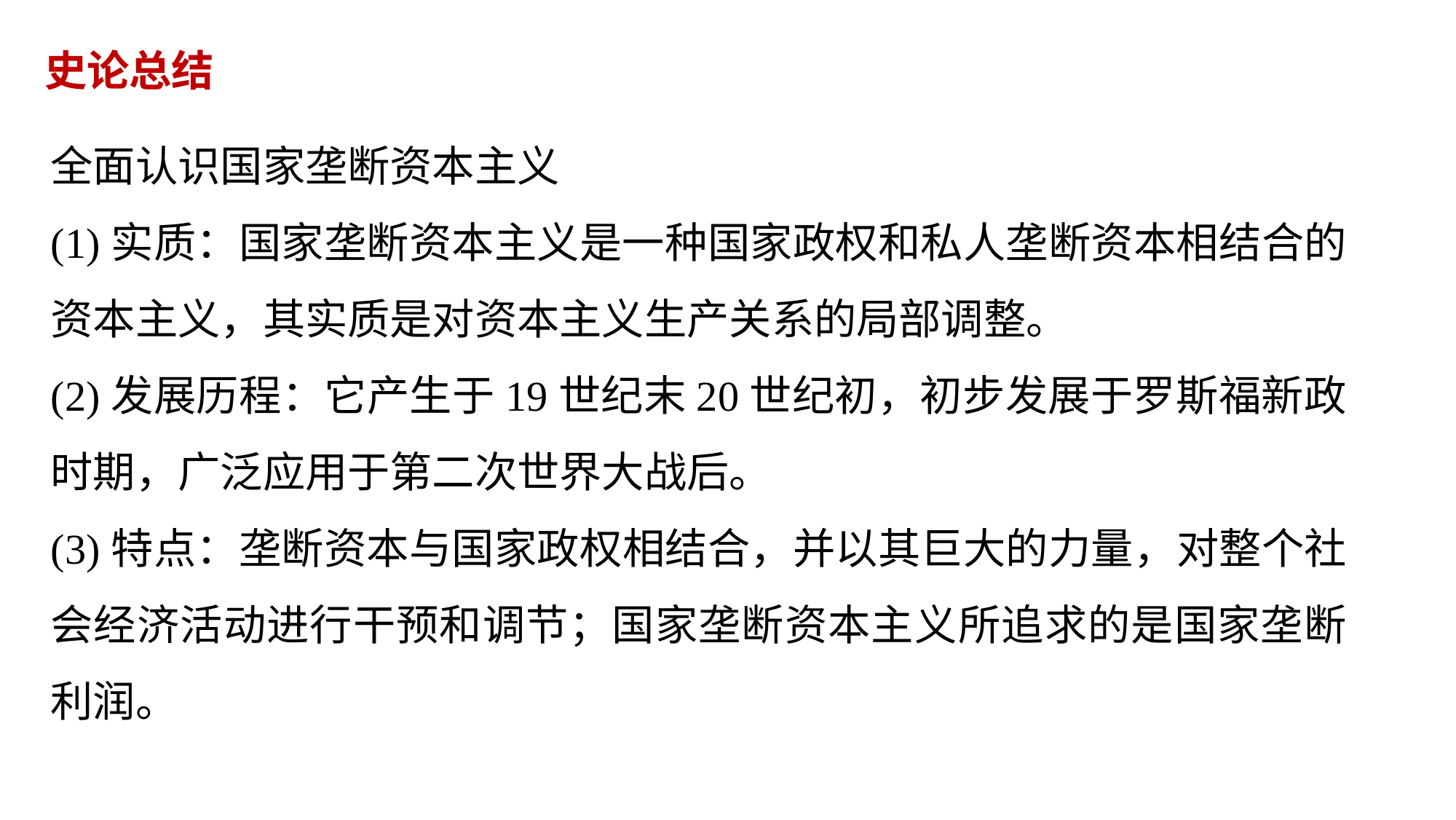

史论总结
全面认识国家垄断资本主义
(1)实质：国家垄断资本主义是一种国家政权和私人垄断资本相结合的资本主义，其实质是对资本主义生产关系的局部调整。
(2)发展历程：它产生于19世纪末20世纪初，初步发展于罗斯福新政时期，广泛应用于第二次世界大战后。
(3)特点：垄断资本与国家政权相结合，并以其巨大的力量，对整个社会经济活动进行干预和调节；国家垄断资本主义所追求的是国家垄断利润。